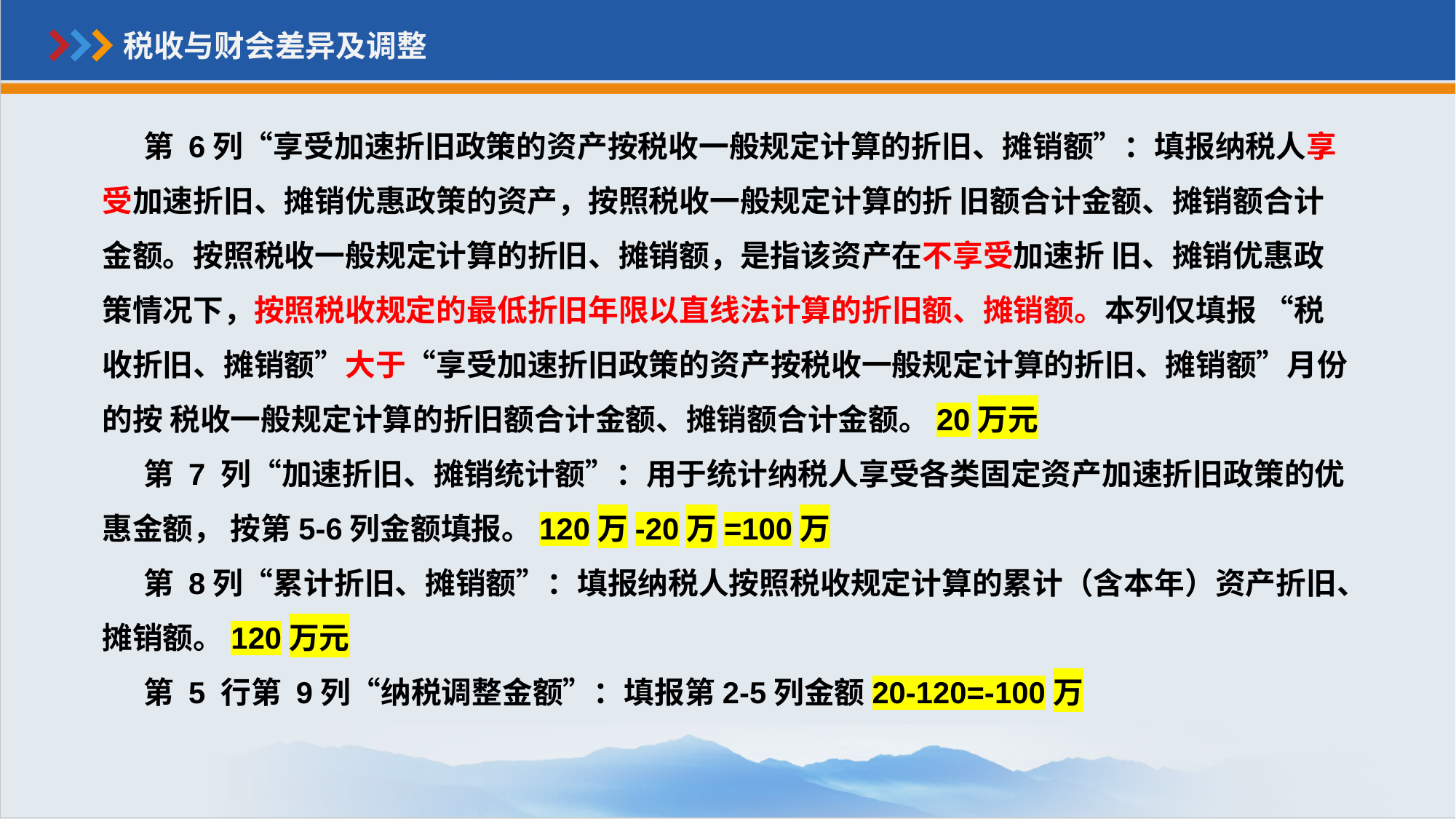

税收与财会差异及调整

     第 6列“享受加速折旧政策的资产按税收一般规定计算的折旧、摊销额”：填报纳税人享受加速折旧、摊销优惠政策的资产，按照税收一般规定计算的折 旧额合计金额、摊销额合计金额。按照税收一般规定计算的折旧、摊销额，是指该资产在不享受加速折 旧、摊销优惠政策情况下，按照税收规定的最低折旧年限以直线法计算的折旧额、摊销额。本列仅填报 “税收折旧、摊销额”大于“享受加速折旧政策的资产按税收一般规定计算的折旧、摊销额”月份的按 税收一般规定计算的折旧额合计金额、摊销额合计金额。20万元
     第 7 列“加速折旧、摊销统计额”：用于统计纳税人享受各类固定资产加速折旧政策的优惠金额， 按第5-6列金额填报。120万-20万=100万
     第 8列“累计折旧、摊销额”：填报纳税人按照税收规定计算的累计（含本年）资产折旧、摊销额。120万元
     第 5 行第 9列“纳税调整金额”：填报第2-5列金额20-120=-100万